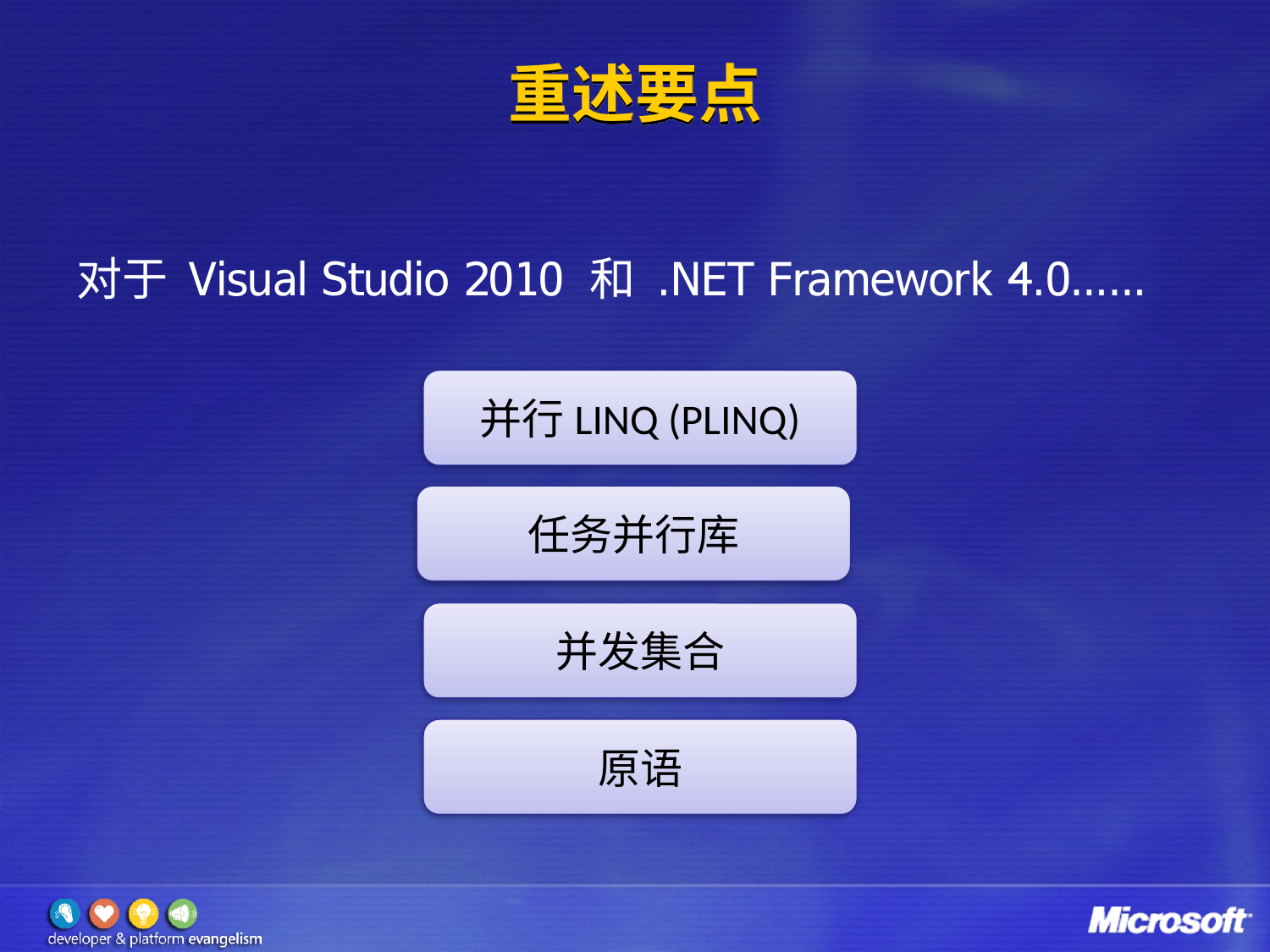

# 重述要点
对于 Visual Studio 2010 和 .NET Framework 4.0……
并行LINQ (PLINQ)
任务并行库
并发集合
原语